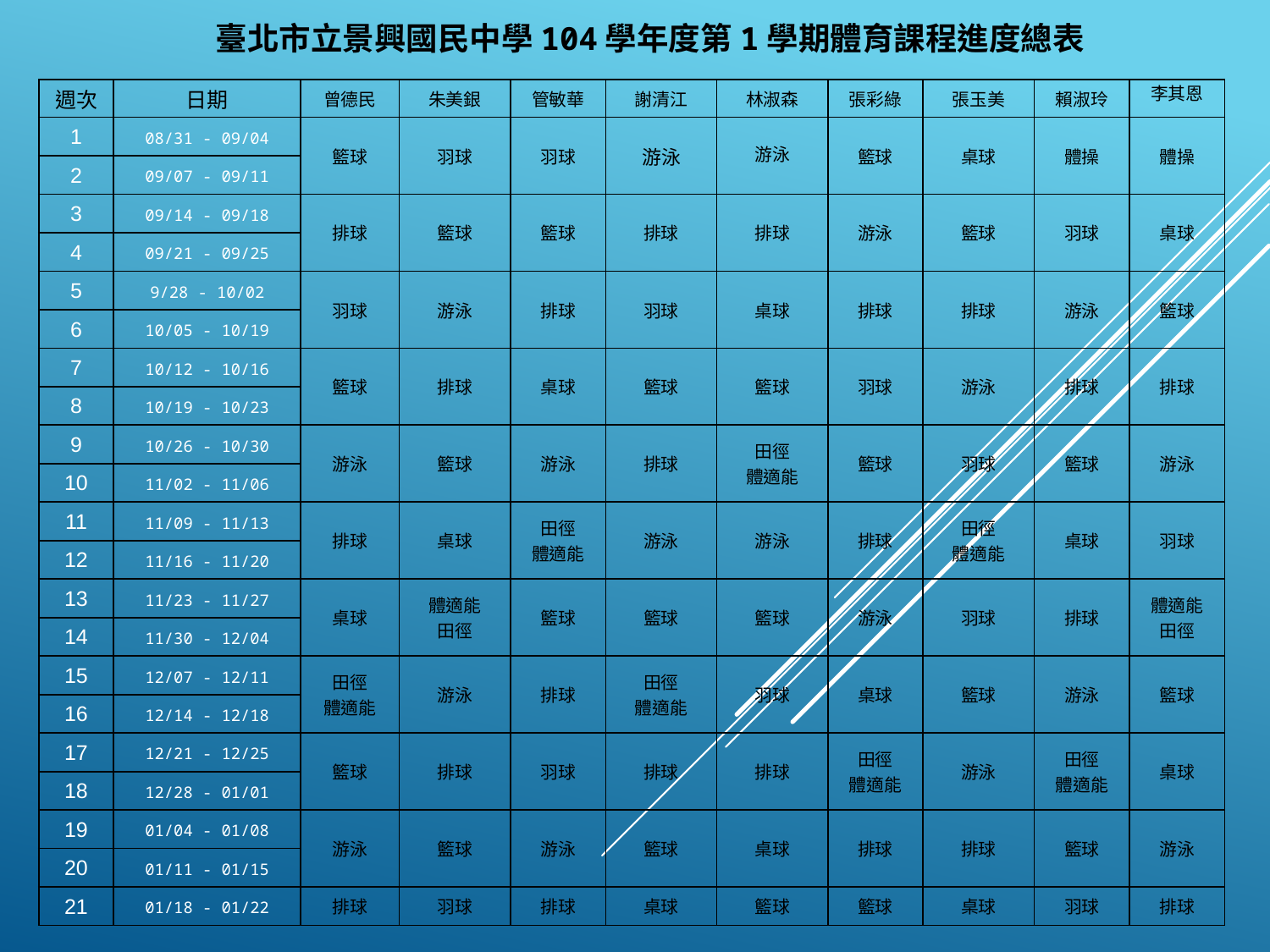

臺北市立景興國民中學104學年度第1學期體育課程進度總表
| 週次 | 日期 | 曾德民 | 朱美銀 | 管敏華 | 謝清江 | 林淑森 | 張彩綠 | 張玉美 | 賴淑玲 | 李其恩 |
| --- | --- | --- | --- | --- | --- | --- | --- | --- | --- | --- |
| 1 | 08/31 - 09/04 | 籃球 | 羽球 | 羽球 | 游泳 | 游泳 | 籃球 | 桌球 | 體操 | 體操 |
| 2 | 09/07 - 09/11 |  |  |  |  |  |  |  |  |  |
| 3 | 09/14 - 09/18 | 排球 | 籃球 | 籃球 | 排球 | 排球 | 游泳 | 籃球 | 羽球 | 桌球 |
| 4 | 09/21 - 09/25 |  |  |  |  |  |  |  |  |  |
| 5 | 9/28 - 10/02 | 羽球 | 游泳 | 排球 | 羽球 | 桌球 | 排球 | 排球 | 游泳 | 籃球 |
| 6 | 10/05 - 10/19 |  |  |  |  |  |  |  |  |  |
| 7 | 10/12 - 10/16 | 籃球 | 排球 | 桌球 | 籃球 | 籃球 | 羽球 | 游泳 | 排球 | 排球 |
| 8 | 10/19 - 10/23 |  |  |  |  |  |  |  |  |  |
| 9 | 10/26 - 10/30 | 游泳 | 籃球 | 游泳 | 排球 | 田徑 體適能 | 籃球 | 羽球 | 籃球 | 游泳 |
| 10 | 11/02 - 11/06 |  |  |  |  |  |  |  |  |  |
| 11 | 11/09 - 11/13 | 排球 | 桌球 | 田徑 體適能 | 游泳 | 游泳 | 排球 | 田徑 體適能 | 桌球 | 羽球 |
| 12 | 11/16 - 11/20 |  |  |  |  |  |  |  |  |  |
| 13 | 11/23 - 11/27 | 桌球 | 體適能 田徑 | 籃球 | 籃球 | 籃球 | 游泳 | 羽球 | 排球 | 體適能 田徑 |
| 14 | 11/30 - 12/04 |  |  |  |  |  |  |  |  |  |
| 15 | 12/07 - 12/11 | 田徑 體適能 | 游泳 | 排球 | 田徑 體適能 | 羽球 | 桌球 | 籃球 | 游泳 | 籃球 |
| 16 | 12/14 - 12/18 |  |  |  |  |  |  |  |  |  |
| 17 | 12/21 - 12/25 | 籃球 | 排球 | 羽球 | 排球 | 排球 | 田徑 體適能 | 游泳 | 田徑 體適能 | 桌球 |
| 18 | 12/28 - 01/01 |  |  |  |  |  |  |  |  |  |
| 19 | 01/04 - 01/08 | 游泳 | 籃球 | 游泳 | 籃球 | 桌球 | 排球 | 排球 | 籃球 | 游泳 |
| 20 | 01/11 - 01/15 |  |  |  |  |  |  |  |  |  |
| 21 | 01/18 - 01/22 | 排球 | 羽球 | 排球 | 桌球 | 籃球 | 籃球 | 桌球 | 羽球 | 排球 |